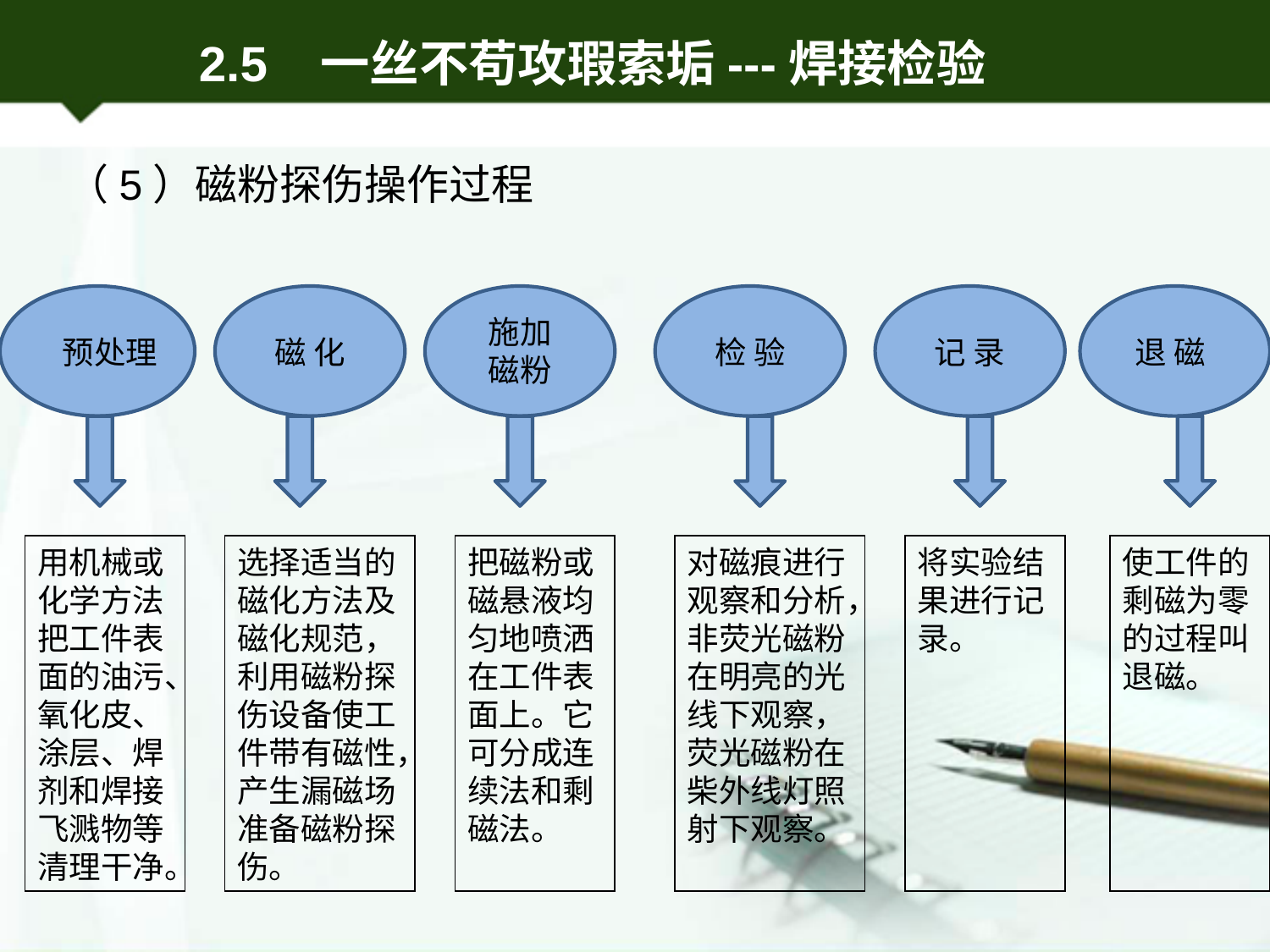

2.5   一丝不苟攻瑕索垢---焊接检验
  （5）磁粉探伤操作过程

施加
磁粉
预处理
磁 化
检 验
记 录
退 磁

用机械或化学方法把工件表面的油污、氧化皮、涂层、焊剂和焊接飞溅物等清理干净。
选择适当的磁化方法及磁化规范，利用磁粉探伤设备使工件带有磁性，产生漏磁场准备磁粉探伤。
把磁粉或磁悬液均匀地喷洒在工件表面上。它可分成连续法和剩磁法。

对磁痕进行观察和分析，非荧光磁粉在明亮的光线下观察，荧光磁粉在柴外线灯照射下观察。

将实验结果进行记录。

使工件的剩磁为零的过程叫退磁。